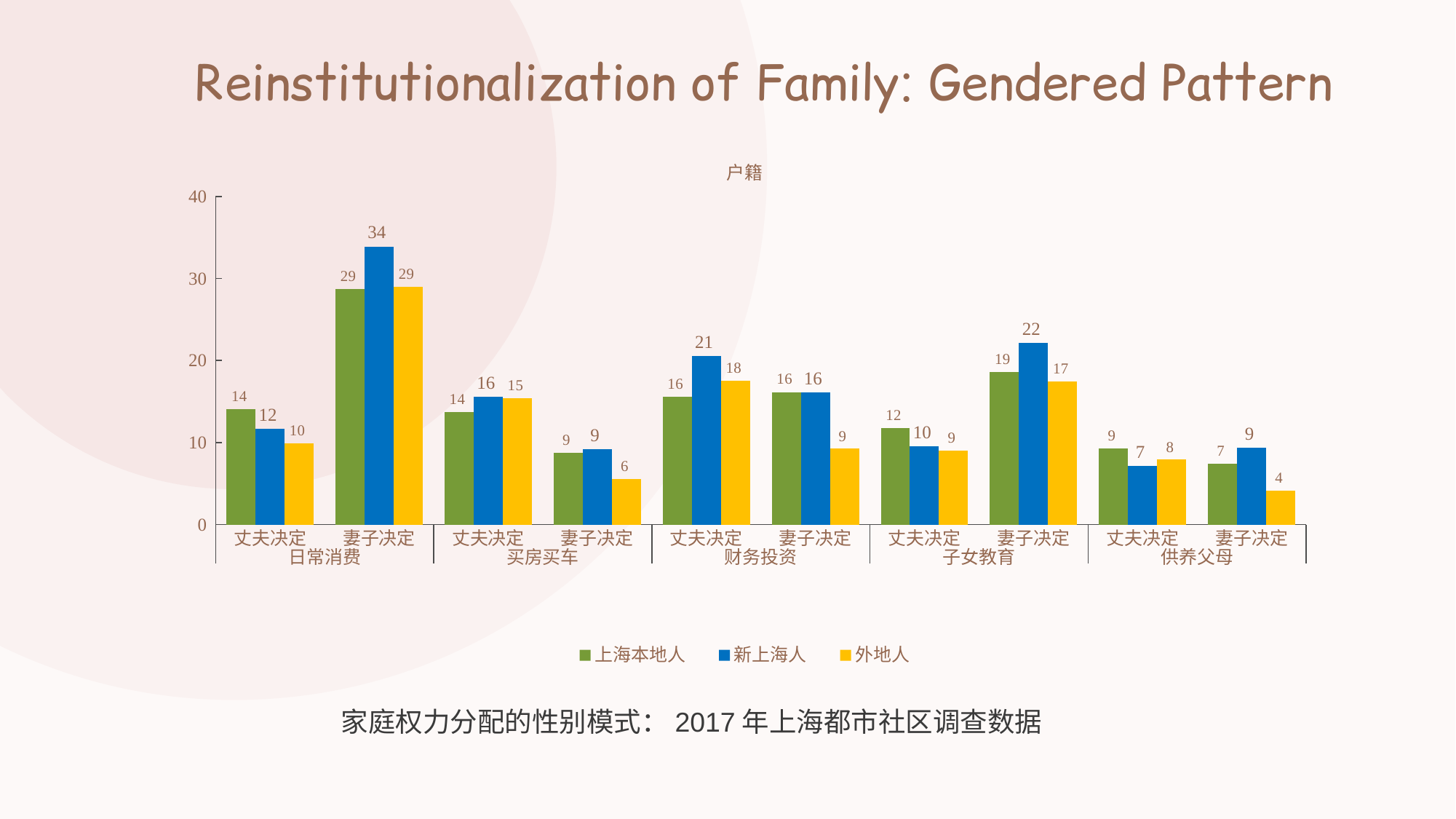

Reinstitutionalization of Family: Gendered Pattern

### Chart: 户籍

| Category | 上海本地人 | 新上海人 | 外地人 |
|---|---|---|---|
| 丈夫决定 | 14.06 | 11.66 | 9.93 |
| 妻子决定 | 28.71 | 33.9 | 29.01 |
| 丈夫决定 | 13.72 | 15.57 | 15.41 |
| 妻子决定 | 8.75 | 9.18 | 5.56 |
| 丈夫决定 | 15.57 | 20.55 | 17.54 |
| 妻子决定 | 16.16 | 16.15 | 9.239999999999998 |
| 丈夫决定 | 11.78 | 9.57 | 9.05 |
| 妻子决定 | 18.64 | 22.17 | 17.46 |
| 丈夫决定 | 9.3 | 7.13 | 7.91 |
| 妻子决定 | 7.43 | 9.4 | 4.119999999999997 |
家庭权力分配的性别模式：2017年上海都市社区调查数据